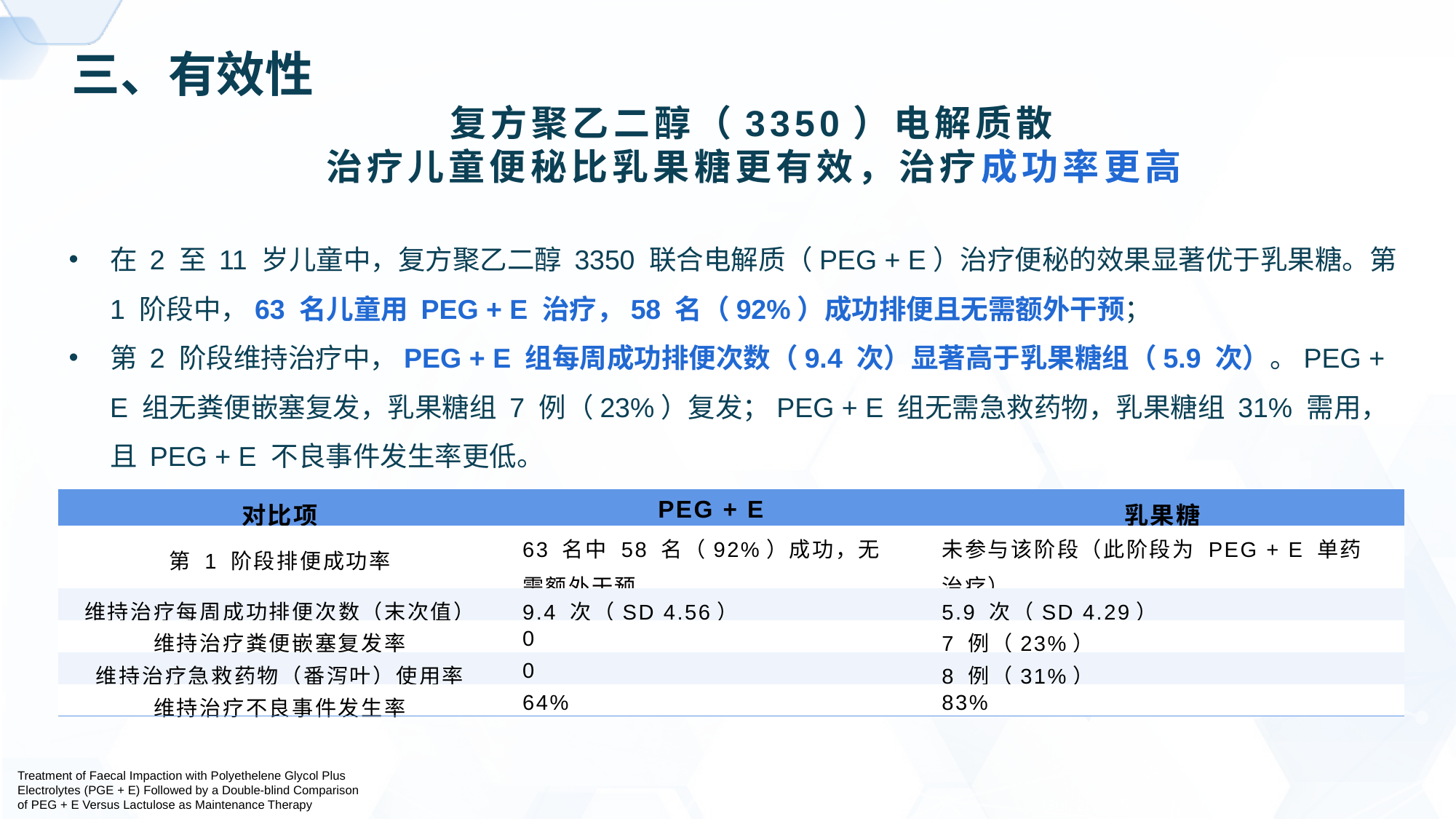

三、有效性
# 复方聚乙二醇（3350）电解质散 治疗儿童便秘比乳果糖更有效，治疗成功率更高
在 2 至 11 岁儿童中，复方聚乙二醇 3350 联合电解质（PEG + E）治疗便秘的效果显著优于乳果糖。第 1 阶段中，63 名儿童用 PEG + E 治疗，58 名（92%）成功排便且无需额外干预；
第 2 阶段维持治疗中，PEG + E 组每周成功排便次数（9.4 次）显著高于乳果糖组（5.9 次）。PEG + E 组无粪便嵌塞复发，乳果糖组 7 例（23%）复发；PEG + E 组无需急救药物，乳果糖组 31% 需用，且 PEG + E 不良事件发生率更低。
| 对比项 | PEG + E | 乳果糖 |
| --- | --- | --- |
| 第 1 阶段排便成功率 | 63 名中 58 名（92%）成功，无需额外干预 | 未参与该阶段（此阶段为 PEG + E 单药治疗） |
| 维持治疗每周成功排便次数（末次值） | 9.4 次（SD 4.56） | 5.9 次（SD 4.29） |
| 维持治疗粪便嵌塞复发率 | 0 | 7 例（23%） |
| 维持治疗急救药物（番泻叶）使用率 | 0 | 8 例（31%） |
| 维持治疗不良事件发生率 | 64% | 83% |
Treatment of Faecal Impaction with Polyethelene Glycol Plus
Electrolytes (PGE + E) Followed by a Double-blind Comparison
of PEG + E Versus Lactulose as Maintenance Therapy
Gut, 2004, 53(11):1590